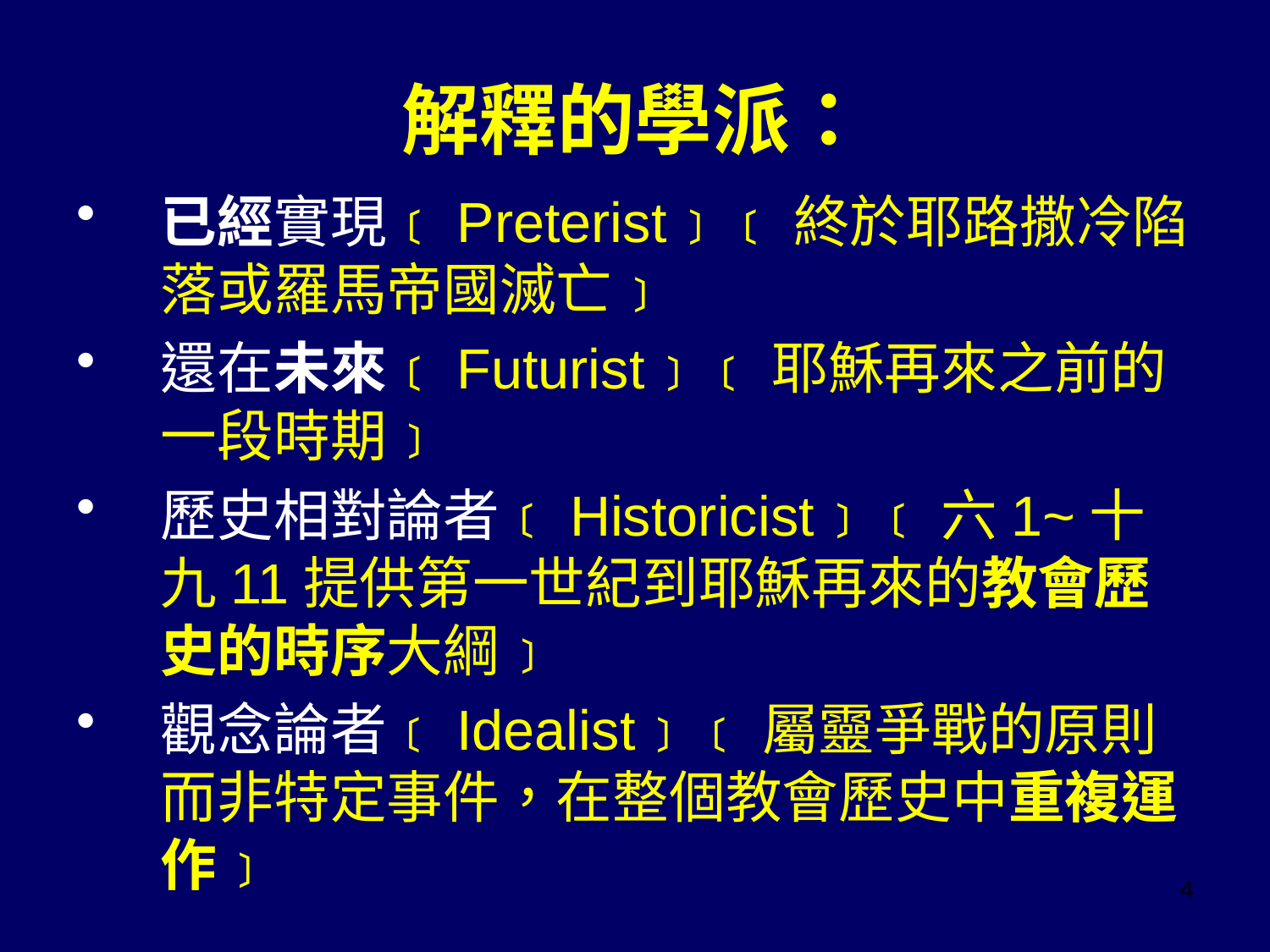

# 解釋的學派：
已經實現﹝Preterist﹞﹝終於耶路撒冷陷落或羅馬帝國滅亡﹞
還在未來﹝Futurist﹞﹝耶穌再來之前的一段時期﹞
歷史相對論者﹝Historicist﹞﹝六1~十九11提供第一世紀到耶穌再來的教會歷史的時序大綱﹞
觀念論者﹝Idealist﹞﹝屬靈爭戰的原則而非特定事件，在整個教會歷史中重複運作﹞
4